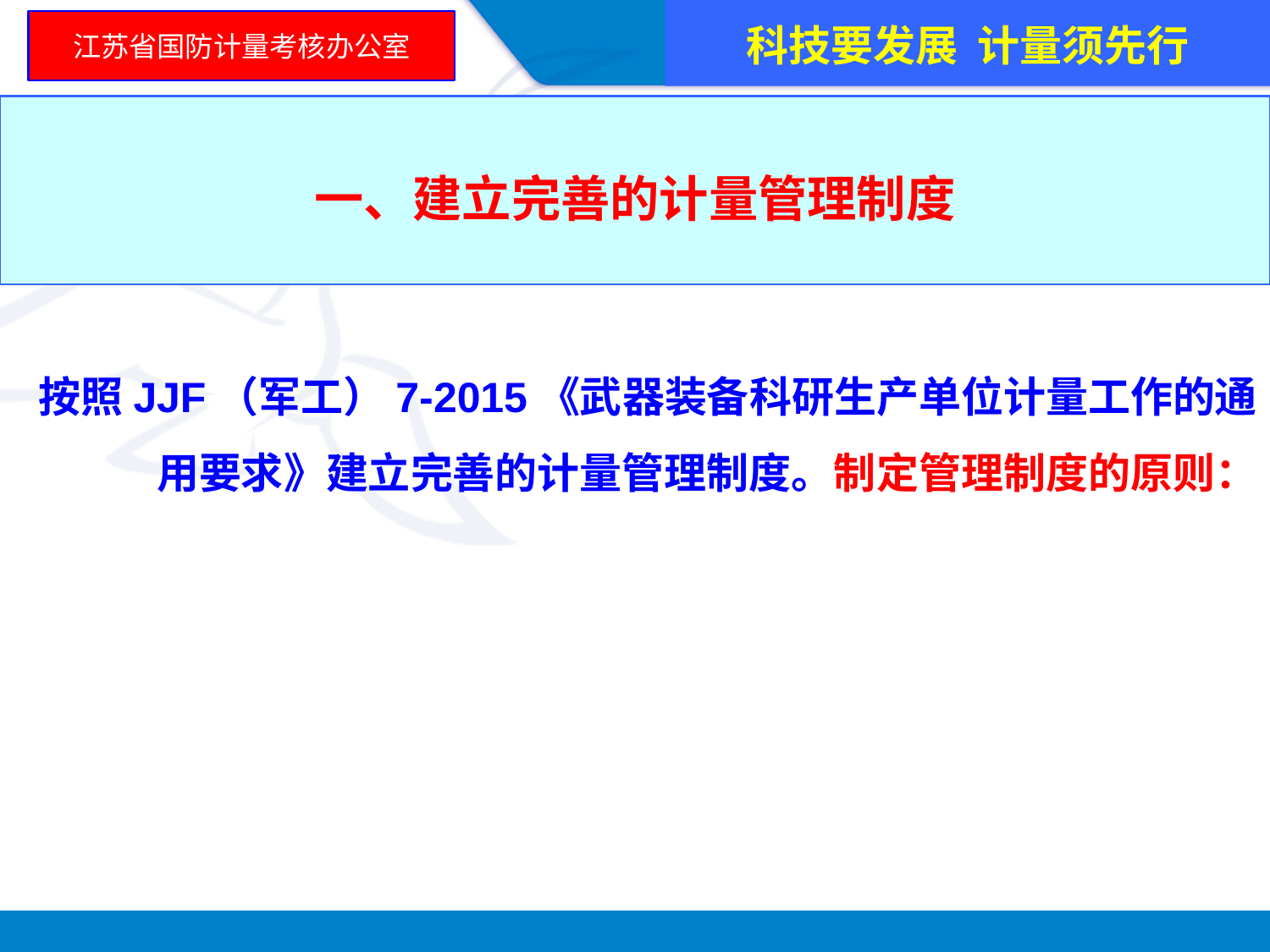

科技要发展  计量须先行
江苏省国防计量考核办公室
一、建立完善的计量管理制度

按照JJF（军工）7-2015《武器装备科研生产单位计量工作的通用要求》建立完善的计量管理制度。制定管理制度的原则：
                      依据法规要求，结合具体实际编制；
           为规范计量管理工作提供统一依据；
           审批完整，管理受控，宣贯到位；
           与时俱进，持续改进，不断完善；
           对实施效果进行定期监督检查（自查）。